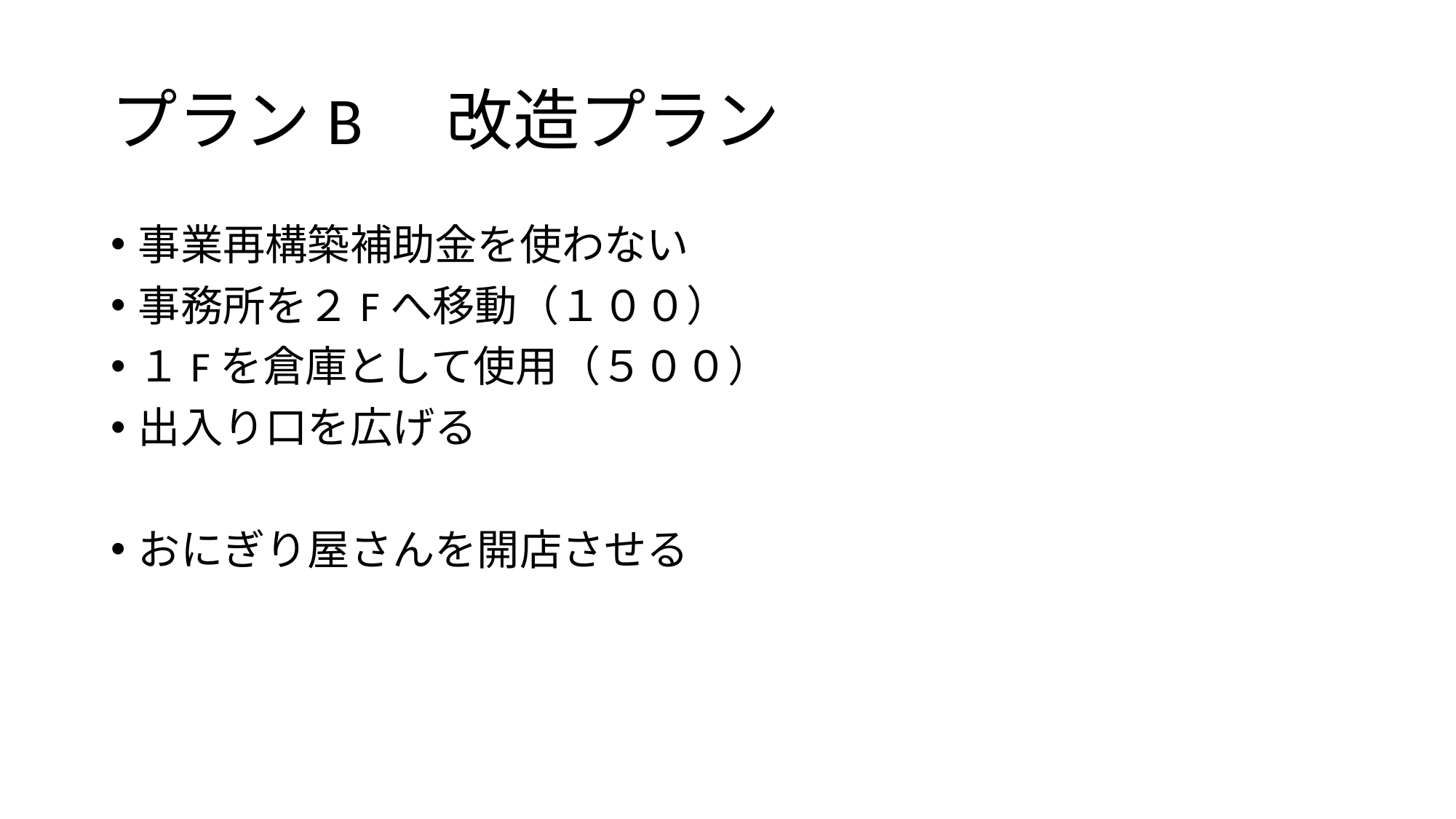

# プランB　改造プラン
事業再構築補助金を使わない
事務所を２Fへ移動（１００）
１Fを倉庫として使用（５００）
出入り口を広げる

おにぎり屋さんを開店させる